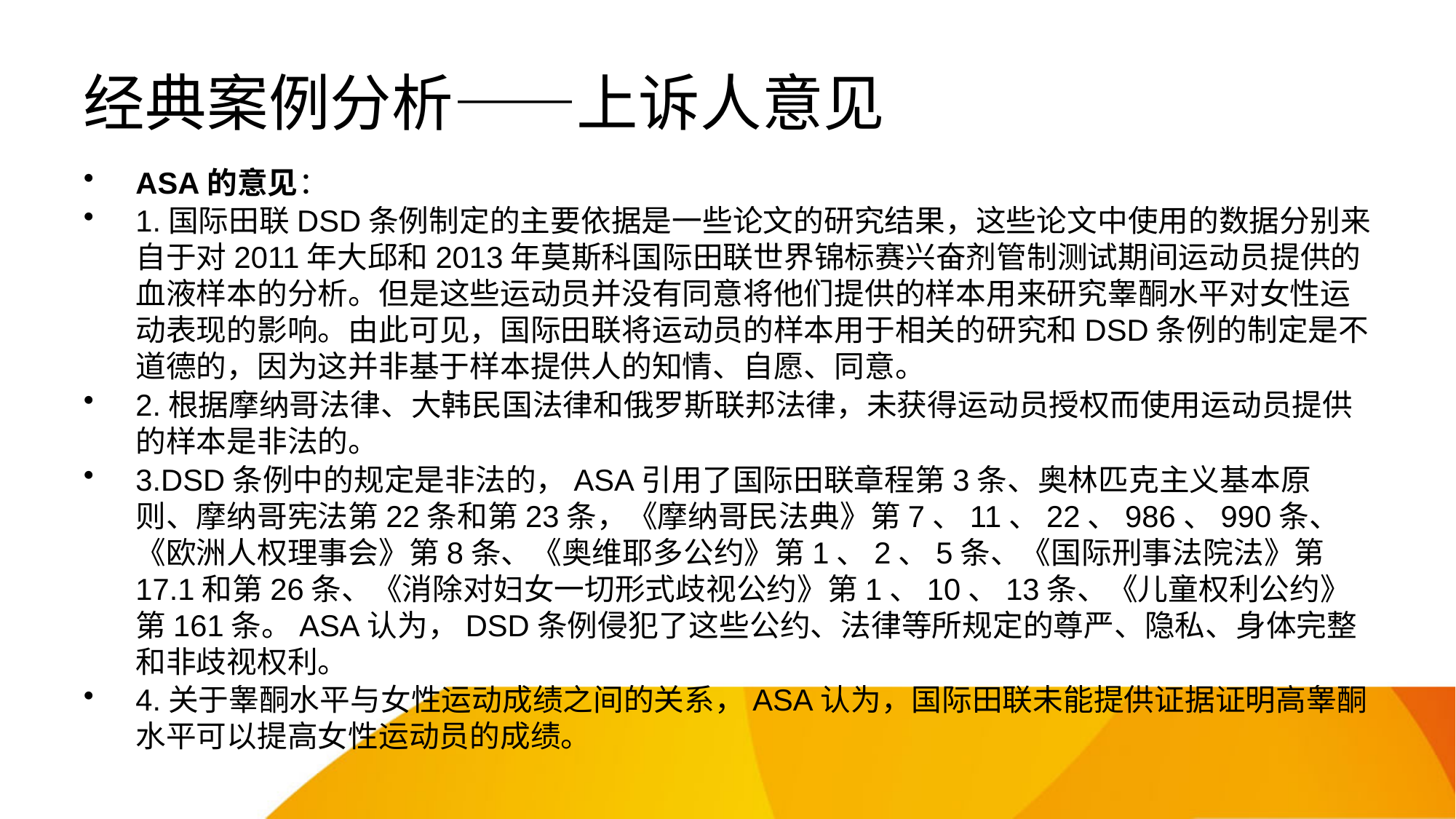

# 经典案例分析——上诉人意见
ASA的意见：
1.国际田联DSD条例制定的主要依据是一些论文的研究结果，这些论文中使用的数据分别来自于对2011年大邱和2013年莫斯科国际田联世界锦标赛兴奋剂管制测试期间运动员提供的血液样本的分析。但是这些运动员并没有同意将他们提供的样本用来研究睾酮水平对女性运动表现的影响。由此可见，国际田联将运动员的样本用于相关的研究和DSD条例的制定是不道德的，因为这并非基于样本提供人的知情、自愿、同意。
2.根据摩纳哥法律、大韩民国法律和俄罗斯联邦法律，未获得运动员授权而使用运动员提供的样本是非法的。
3.DSD条例中的规定是非法的，ASA引用了国际田联章程第3条、奥林匹克主义基本原则、摩纳哥宪法第22条和第23条，《摩纳哥民法典》第7、11、22、986、990条、《欧洲人权理事会》第8条、《奥维耶多公约》第1、2、5条、《国际刑事法院法》第17.1和第26条、《消除对妇女一切形式歧视公约》第1、10、13条、《儿童权利公约》第161条。ASA认为，DSD条例侵犯了这些公约、法律等所规定的尊严、隐私、身体完整和非歧视权利。
4.关于睾酮水平与女性运动成绩之间的关系，ASA认为，国际田联未能提供证据证明高睾酮水平可以提高女性运动员的成绩。